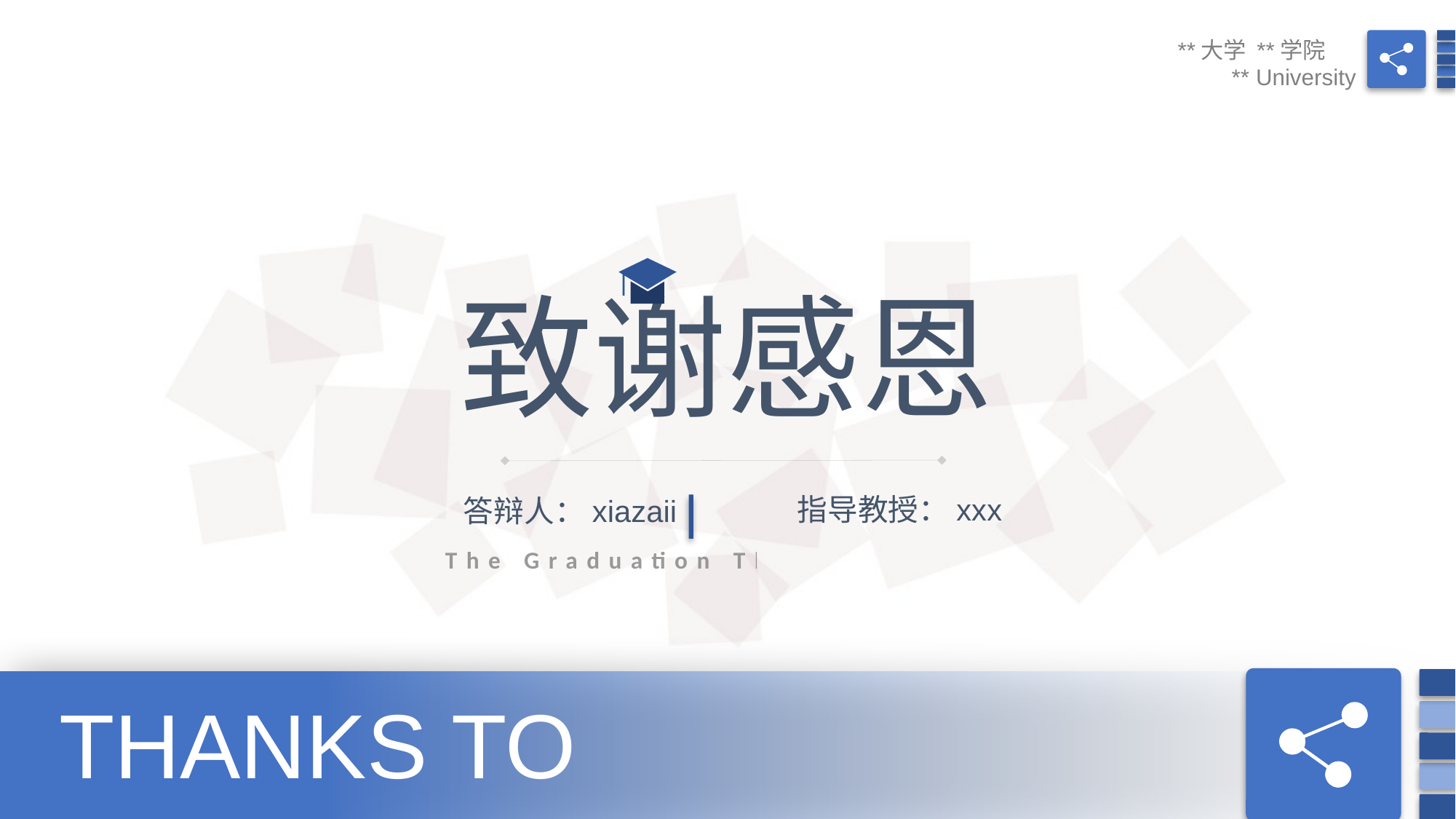

**大学 **学院
** University

致谢感恩
指导教授：xxx
答辩人：xiazaii

The Graduation Thesis Defense

THANKS TO